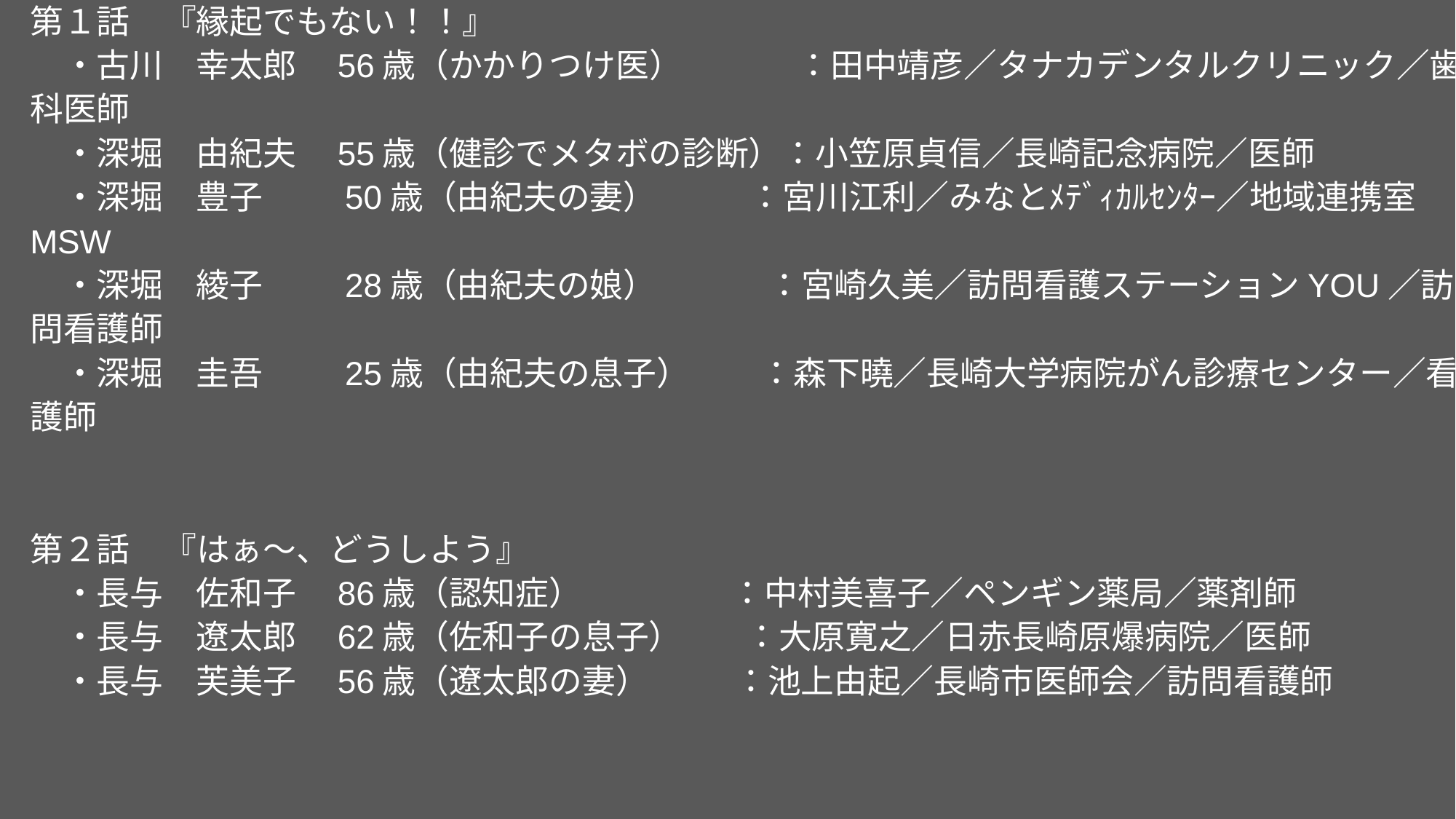

# キャスト 第１話　『縁起でもない！！』 　・古川　幸太郎　56歳（かかりつけ医） 　　　 ：田中靖彦／タナカデンタルクリニック／歯科医師 　・深堀　由紀夫　55歳（健診でメタボの診断）：小笠原貞信／長崎記念病院／医師　 　・深堀　豊子　　 50歳（由紀夫の妻）       　 ：宮川江利／みなとﾒﾃﾞｨｶﾙｾﾝﾀｰ／地域連携室MSW　 　・深堀　綾子　　 28歳（由紀夫の娘）      　　：宮崎久美／訪問看護ステーションYOU／訪問看護師　 　・深堀　圭吾　　 25歳（由紀夫の息子）    　 ：森下曉／長崎大学病院がん診療センター／看護師　 第２話　『はぁ〜、どうしよう』 　・長与　佐和子　86歳（認知症）　         　  ：中村美喜子／ペンギン薬局／薬剤師　 　・長与　遼太郎　62歳（佐和子の息子）  　  ：大原寛之／日赤長崎原爆病院／医師　 　・長与　芙美子　56歳（遼太郎の妻）      　 ：池上由起／長崎市医師会／訪問看護師